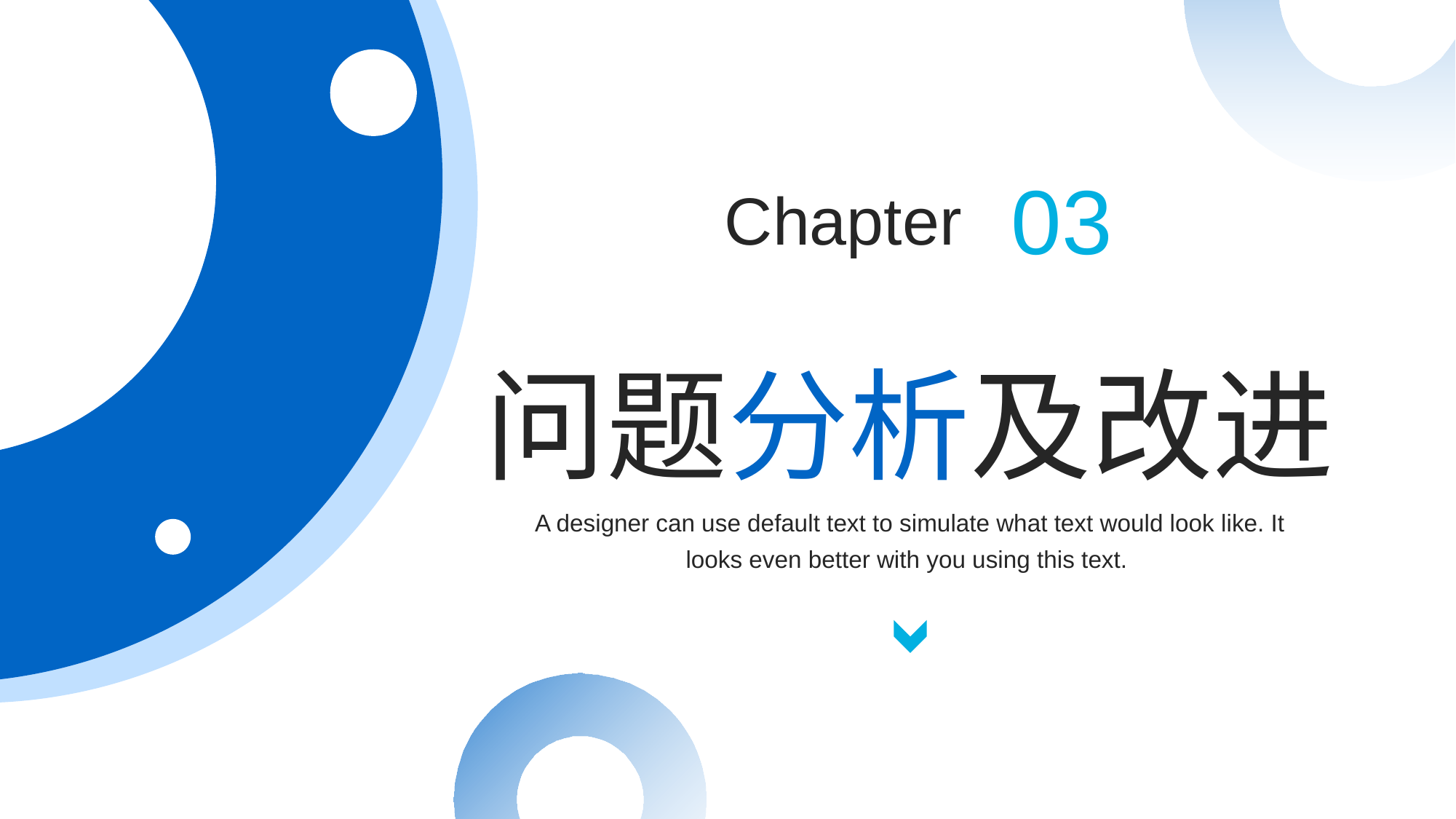

03
Chapter
问题分析及改进
A designer can use default text to simulate what text would look like. It looks even better with you using this text.